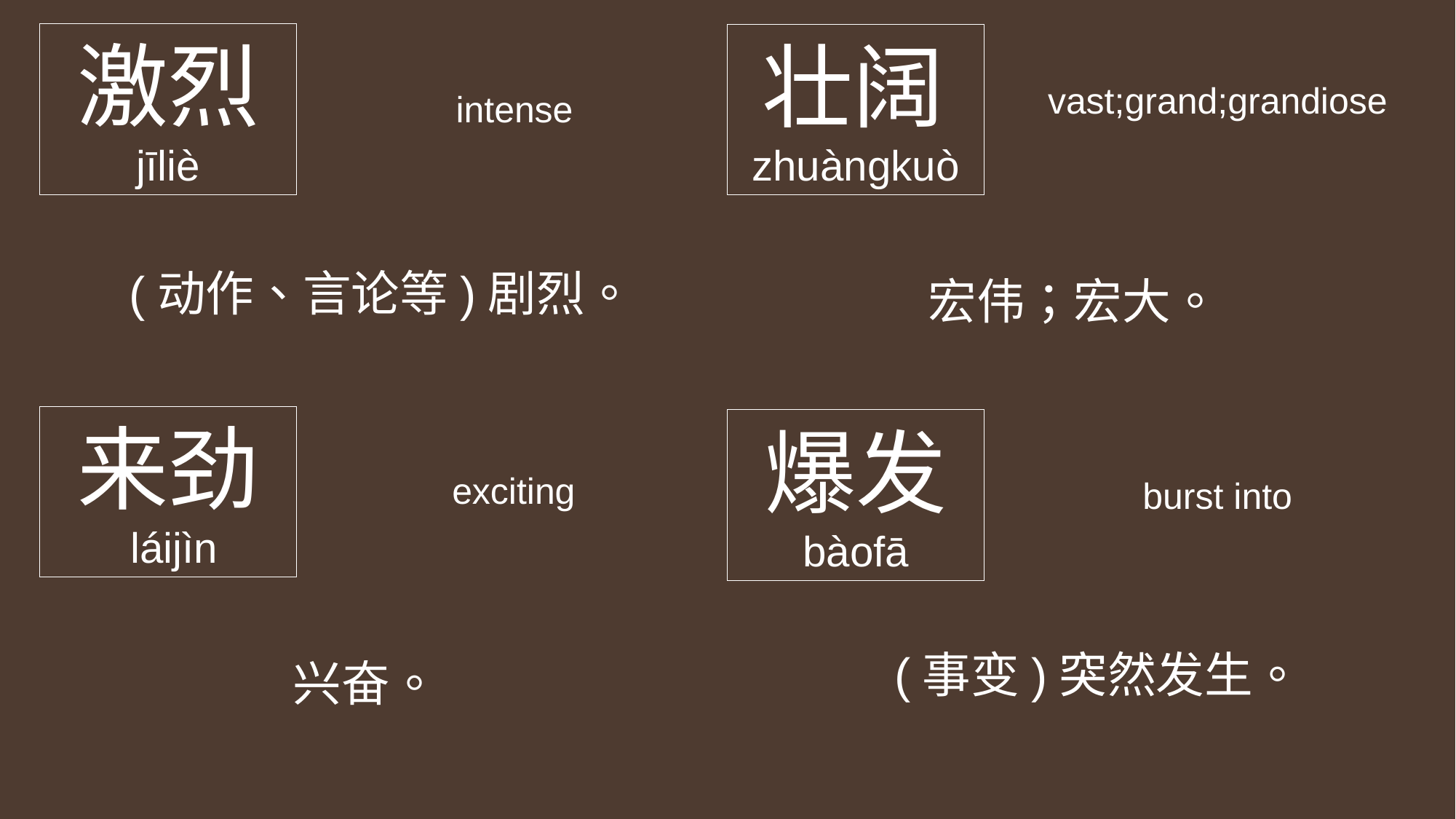

激烈
jīliè
壮阔
zhuàngkuò
vast;grand;grandiose
intense
(动作、言论等)剧烈。
宏伟；宏大。
来劲
 láijìn
爆发
bàofā
exciting
burst into
(事变)突然发生。
兴奋。